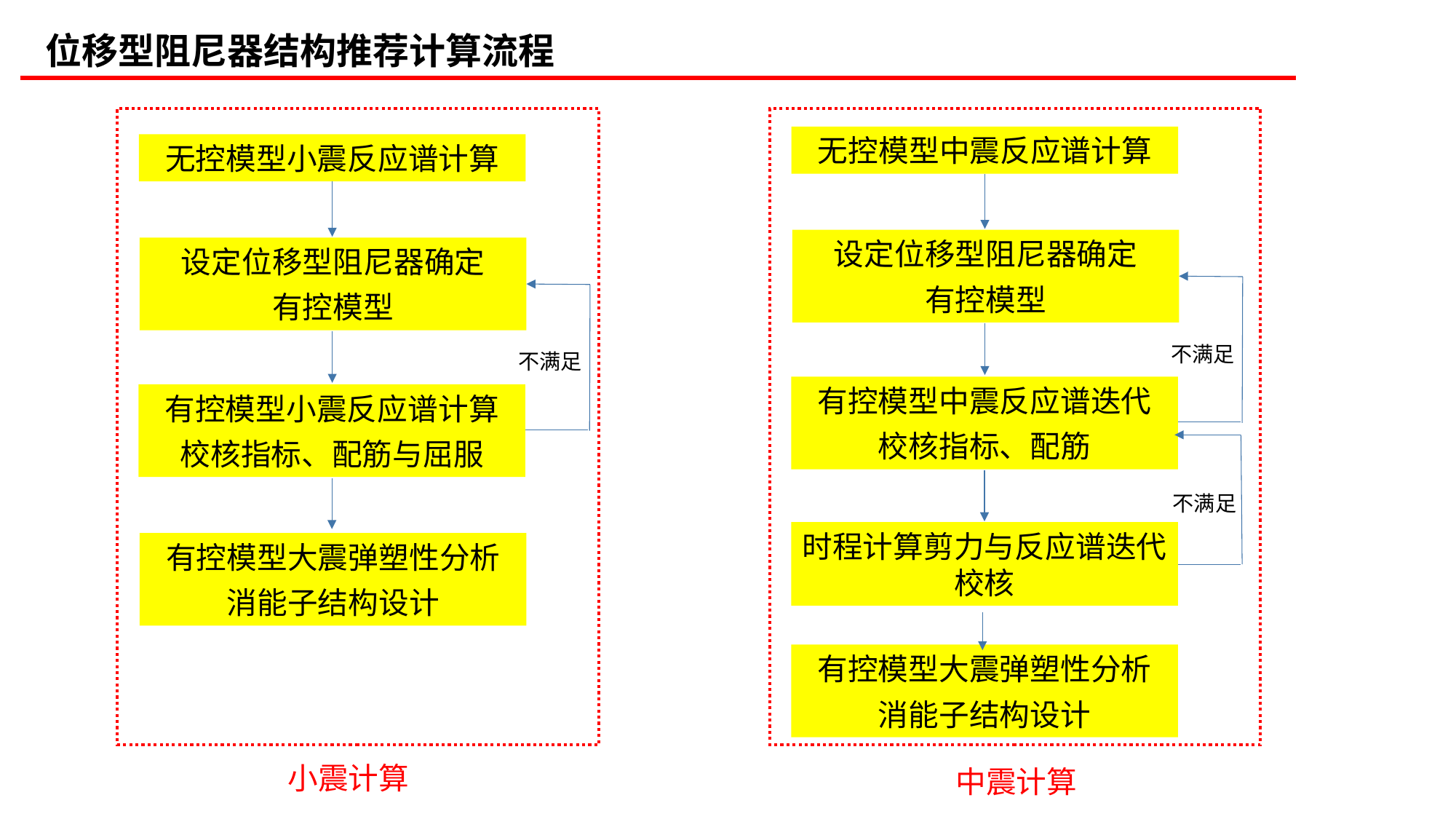

位移型阻尼器结构推荐计算流程

无控模型中震反应谱计算
无控模型小震反应谱计算
设定位移型阻尼器确定
有控模型
设定位移型阻尼器确定
有控模型
不满足
不满足
有控模型中震反应谱迭代
校核指标、配筋
有控模型小震反应谱计算
校核指标、配筋与屈服

不满足

时程计算剪力与反应谱迭代校核
有控模型大震弹塑性分析
消能子结构设计

有控模型大震弹塑性分析
消能子结构设计
小震计算
中震计算